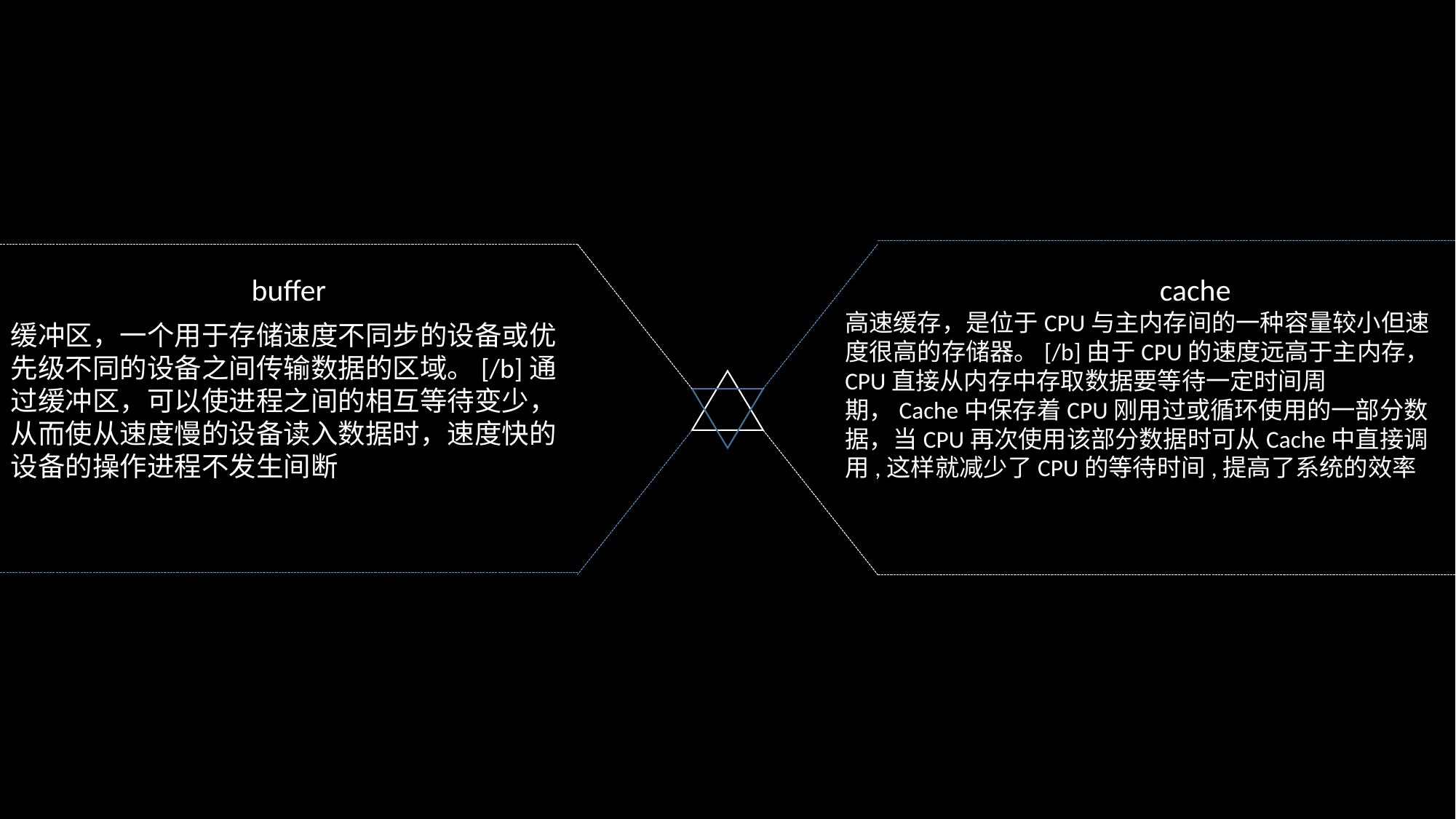

buffer
cache
高速缓存，是位于CPU与主内存间的一种容量较小但速度很高的存储器。[/b]由于CPU的速度远高于主内存，CPU直接从内存中存取数据要等待一定时间周期，Cache中保存着CPU刚用过或循环使用的一部分数据，当CPU再次使用该部分数据时可从Cache中直接调用,这样就减少了CPU的等待时间,提高了系统的效率
缓冲区，一个用于存储速度不同步的设备或优先级不同的设备之间传输数据的区域。[/b]通过缓冲区，可以使进程之间的相互等待变少，从而使从速度慢的设备读入数据时，速度快的设备的操作进程不发生间断